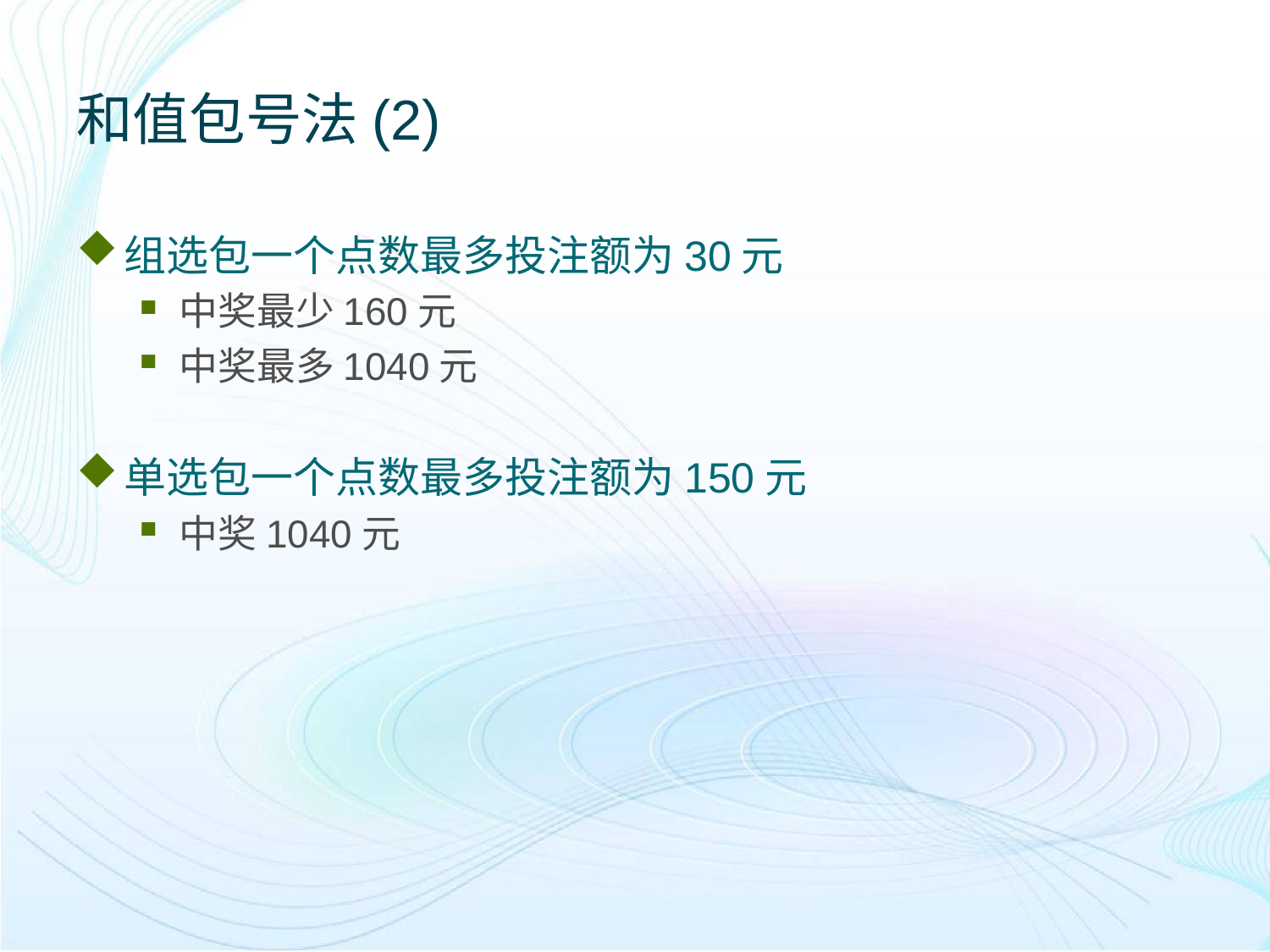

# 和值包号法(2)
组选包一个点数最多投注额为30元
中奖最少160元
中奖最多1040元

单选包一个点数最多投注额为150元
中奖1040元